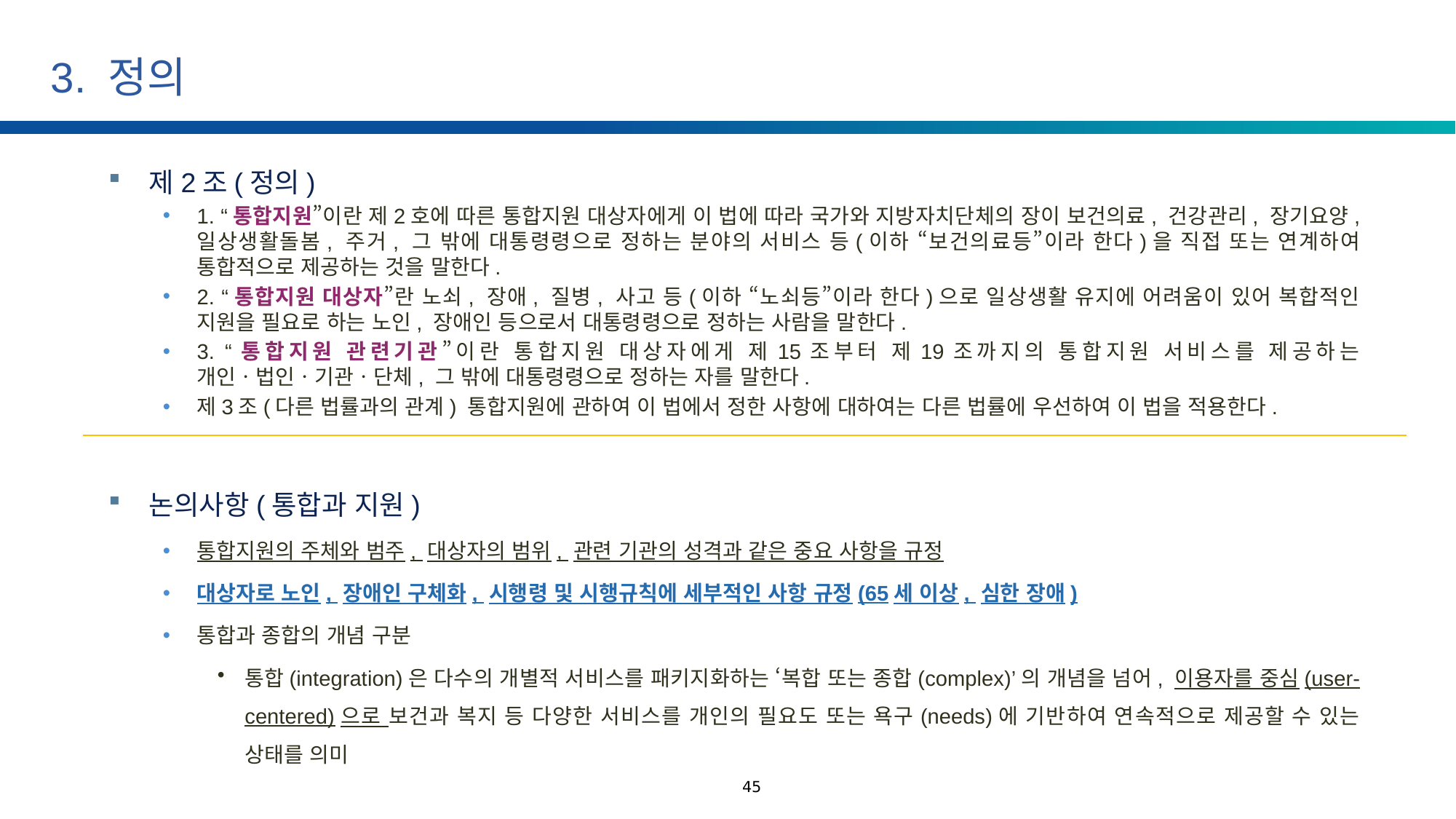

# 3. 정의
제2조(정의)
1. “통합지원”이란 제2호에 따른 통합지원 대상자에게 이 법에 따라 국가와 지방자치단체의 장이 보건의료, 건강관리, 장기요양, 일상생활돌봄, 주거, 그 밖에 대통령령으로 정하는 분야의 서비스 등(이하 “보건의료등”이라 한다)을 직접 또는 연계하여 통합적으로 제공하는 것을 말한다.
2. “통합지원 대상자”란 노쇠, 장애, 질병, 사고 등(이하 “노쇠등”이라 한다)으로 일상생활 유지에 어려움이 있어 복합적인 지원을 필요로 하는 노인, 장애인 등으로서 대통령령으로 정하는 사람을 말한다.
3. “통합지원 관련기관”이란 통합지원 대상자에게 제15조부터 제19조까지의 통합지원 서비스를 제공하는 개인ㆍ법인ㆍ기관ㆍ단체, 그 밖에 대통령령으로 정하는 자를 말한다.
제3조(다른 법률과의 관계) 통합지원에 관하여 이 법에서 정한 사항에 대하여는 다른 법률에 우선하여 이 법을 적용한다.

논의사항(통합과 지원)
통합지원의 주체와 범주, 대상자의 범위, 관련 기관의 성격과 같은 중요 사항을 규정
대상자로 노인, 장애인 구체화, 시행령 및 시행규칙에 세부적인 사항 규정(65세 이상, 심한 장애)
통합과 종합의 개념 구분
통합(integration)은 다수의 개별적 서비스를 패키지화하는 ‘복합 또는 종합(complex)’의 개념을 넘어, 이용자를 중심(user-centered)으로 보건과 복지 등 다양한 서비스를 개인의 필요도 또는 욕구(needs)에 기반하여 연속적으로 제공할 수 있는 상태를 의미
45